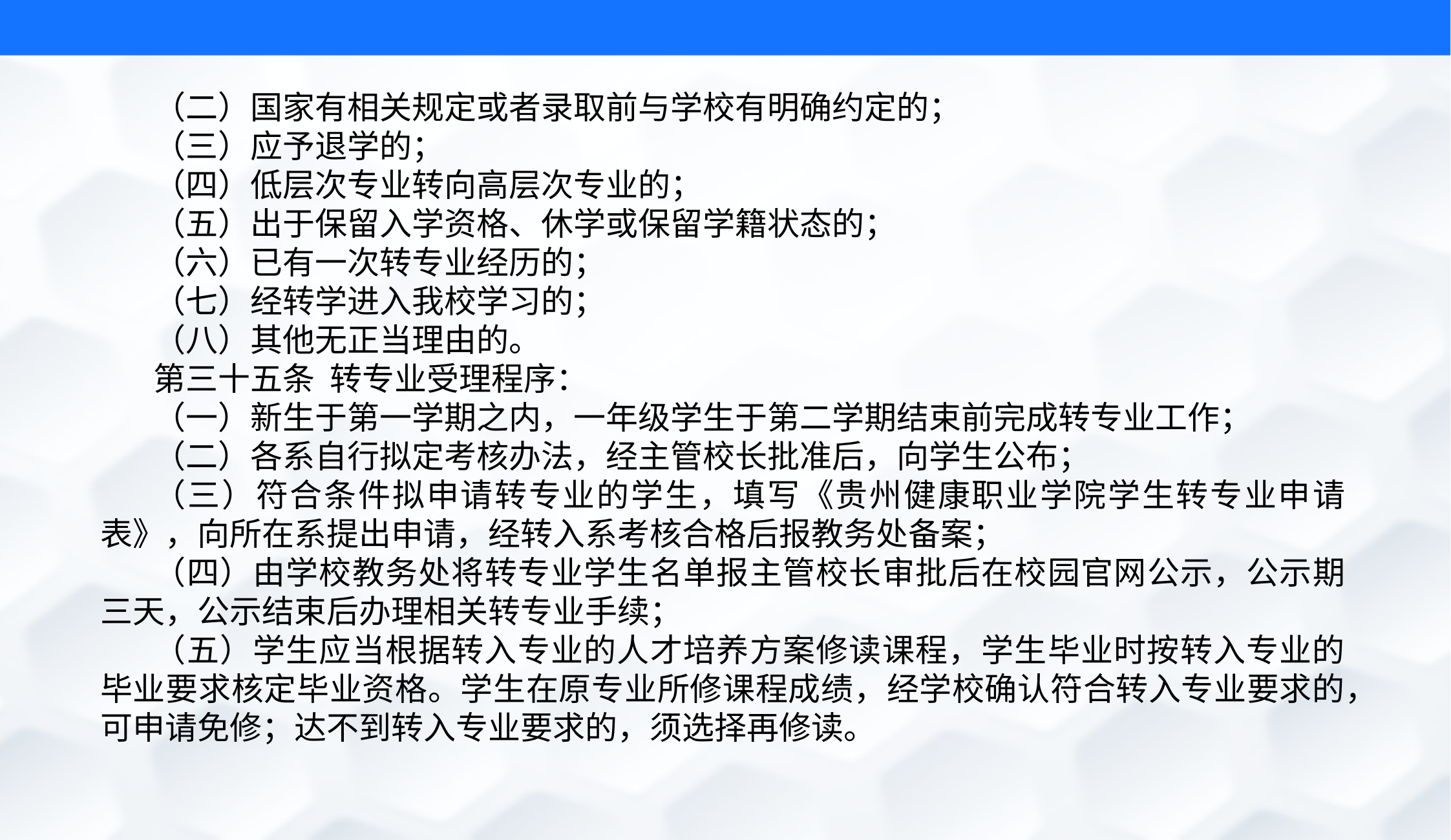

（二）国家有相关规定或者录取前与学校有明确约定的；
（三）应予退学的；
（四）低层次专业转向高层次专业的；
（五）出于保留入学资格、休学或保留学籍状态的；
（六）已有一次转专业经历的；
（七）经转学进入我校学习的；
（八）其他无正当理由的。
第三十五条  转专业受理程序：
（一）新生于第一学期之内，一年级学生于第二学期结束前完成转专业工作；
（二）各系自行拟定考核办法，经主管校长批准后，向学生公布；
（三）符合条件拟申请转专业的学生，填写《贵州健康职业学院学生转专业申请表》，向所在系提出申请，经转入系考核合格后报教务处备案；
（四）由学校教务处将转专业学生名单报主管校长审批后在校园官网公示，公示期三天，公示结束后办理相关转专业手续；
（五）学生应当根据转入专业的人才培养方案修读课程，学生毕业时按转入专业的毕业要求核定毕业资格。学生在原专业所修课程成绩，经学校确认符合转入专业要求的，可申请免修；达不到转入专业要求的，须选择再修读。